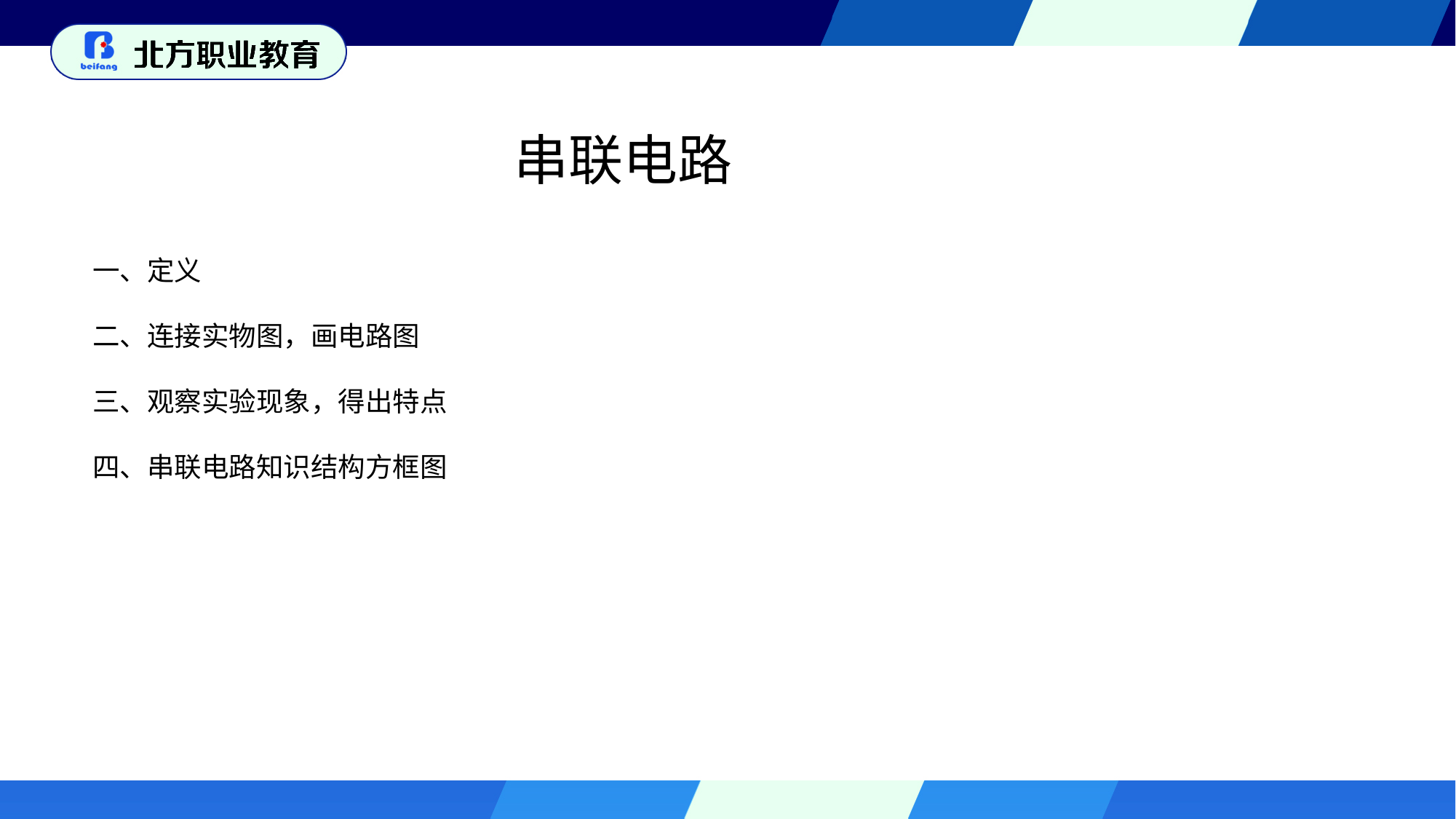

串联电路
一、定义

二、连接实物图，画电路图

三、观察实验现象，得出特点

四、串联电路知识结构方框图